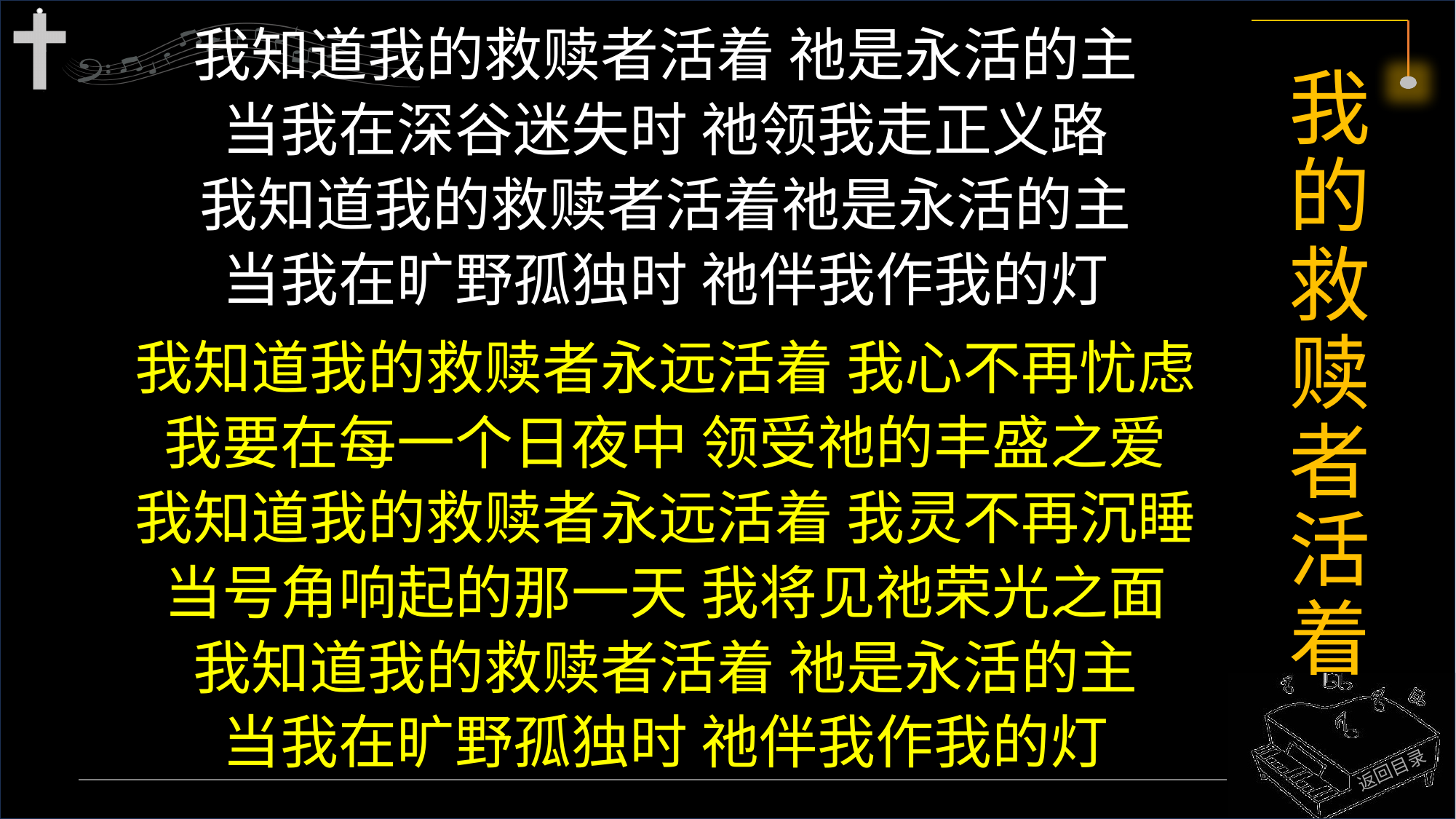

我知道我的救赎者活着 祂是永活的主
当我在深谷迷失时 祂领我走正义路
我知道我的救赎者活着祂是永活的主
当我在旷野孤独时 祂伴我作我的灯

我知道我的救赎者永远活着 我心不再忧虑
我要在每一个日夜中 领受祂的丰盛之爱
我知道我的救赎者永远活着 我灵不再沉睡
当号角响起的那一天 我将见祂荣光之面
我知道我的救赎者活着 祂是永活的主
当我在旷野孤独时 祂伴我作我的灯
# 我的救赎者活着